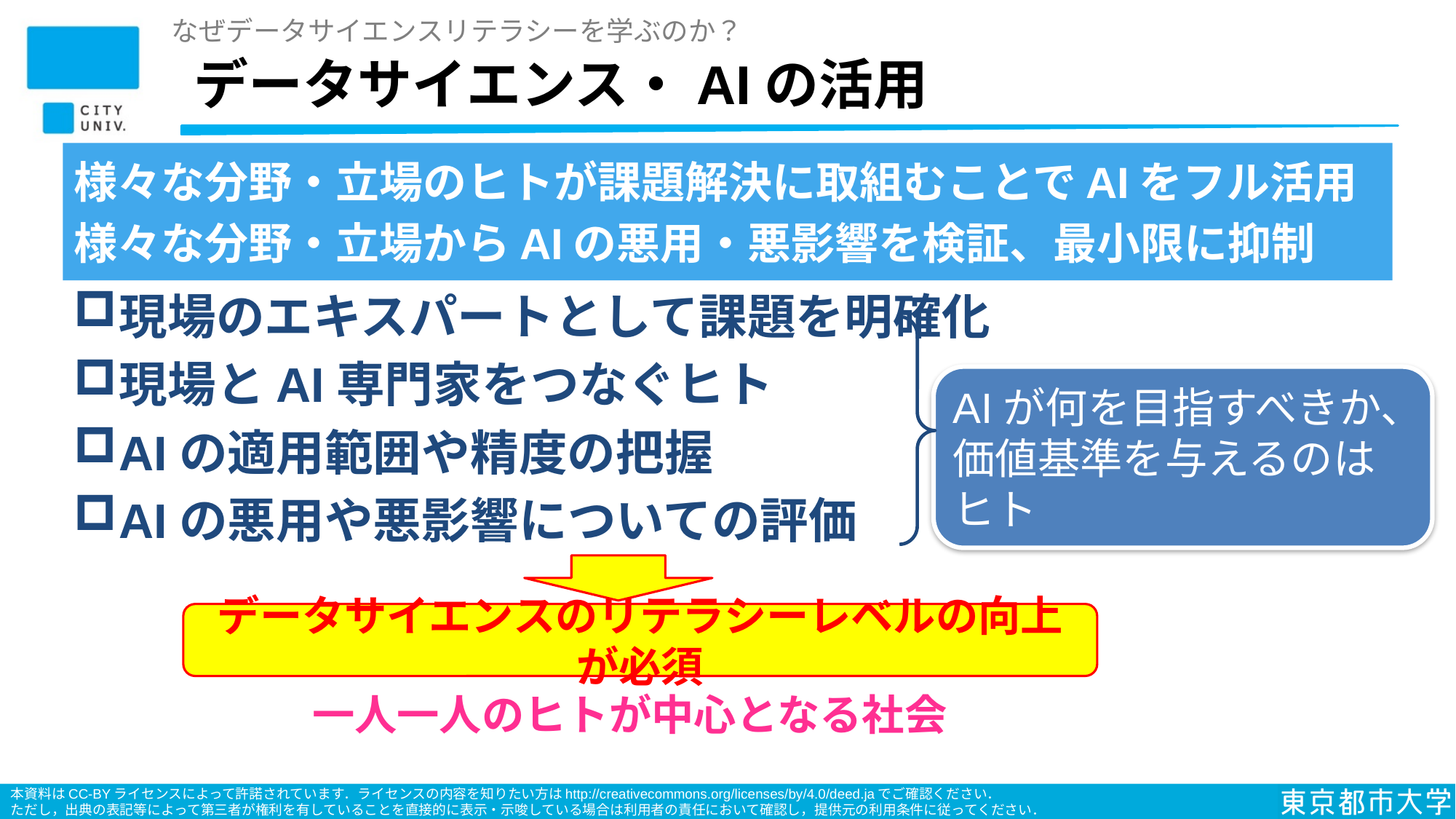

なぜデータサイエンスリテラシーを学ぶのか？
# データサイエンス・AIの活用
様々な分野・立場のヒトが課題解決に取組むことでAIをフル活用
様々な分野・立場からAIの悪用・悪影響を検証、最小限に抑制
現場のエキスパートとして課題を明確化
現場とAI専門家をつなぐヒト
AIの適用範囲や精度の把握
AIの悪用や悪影響についての評価

AIが何を目指すべきか、
価値基準を与えるのはヒト

データサイエンスのリテラシーレベルの向上が必須
一人一人のヒトが中心となる社会